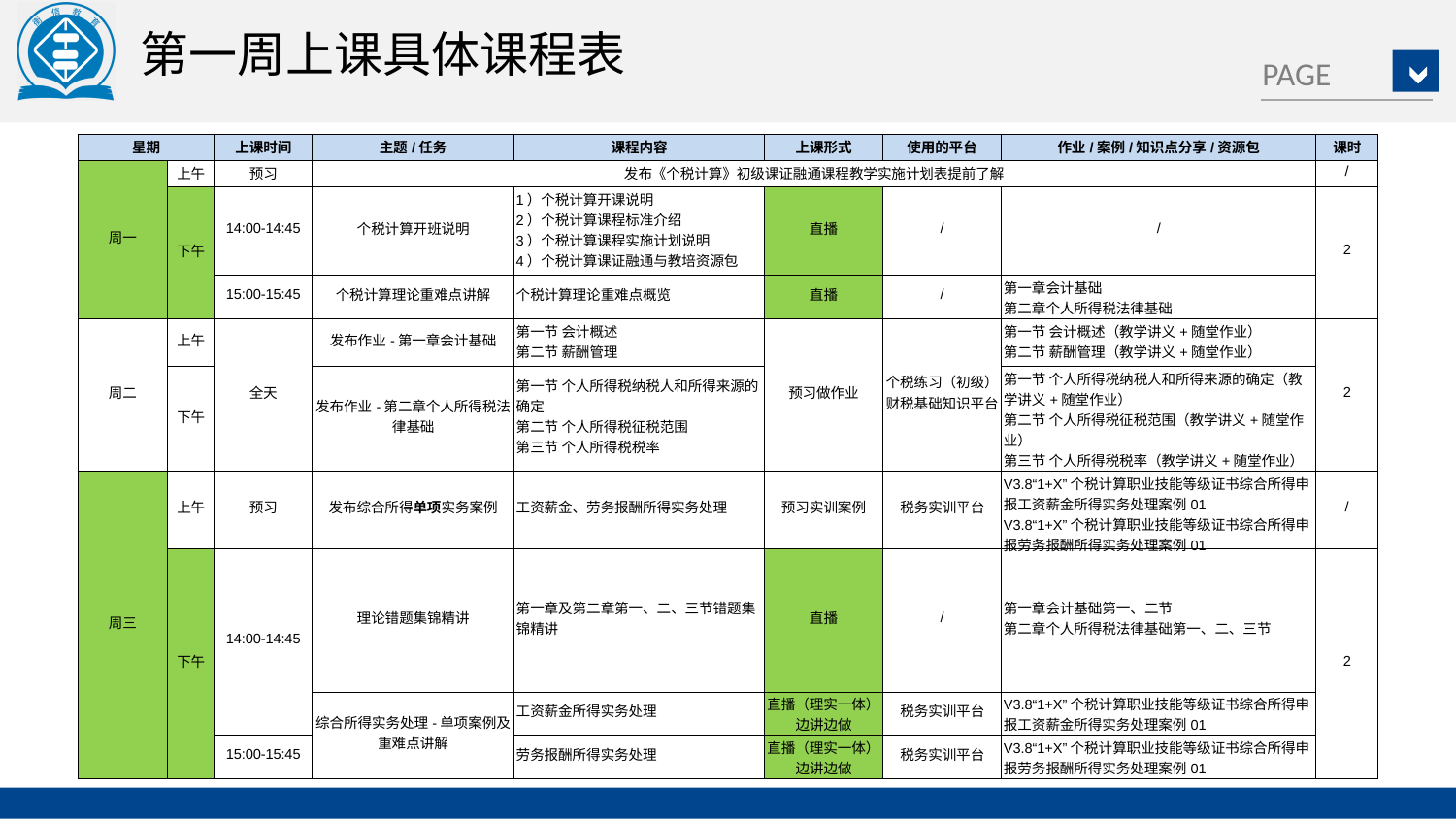

第一周上课具体课程表
31
| 星期 |  | 上课时间 | 主题/任务 | 课程内容 | 上课形式 | 使用的平台 | 作业/案例/知识点分享/资源包 | 课时 |
| --- | --- | --- | --- | --- | --- | --- | --- | --- |
| 周一 | 上午 | 预习 | 发布《个税计算》初级课证融通课程教学实施计划表提前了解 |  |  |  |  | / |
|  | 下午 | 14:00-14:45 | 个税计算开班说明 | 1）个税计算开课说明 2）个税计算课程标准介绍 3）个税计算课程实施计划说明 4）个税计算课证融通与教培资源包 | 直播 | / | / | 2 |
|  |  | 15:00-15:45 | 个税计算理论重难点讲解 | 个税计算理论重难点概览 | 直播 | / | 第一章会计基础 第二章个人所得税法律基础 |  |
| 周二 | 上午 | 全天 | 发布作业-第一章会计基础 | 第一节 会计概述 第二节 薪酬管理 | 预习做作业 | 个税练习（初级）财税基础知识平台 | 第一节 会计概述（教学讲义+随堂作业） 第二节 薪酬管理（教学讲义+随堂作业） | 2 |
|  | 下午 |  | 发布作业-第二章个人所得税法律基础 | 第一节 个人所得税纳税人和所得来源的确定 第二节 个人所得税征税范围 第三节 个人所得税税率 |  |  | 第一节 个人所得税纳税人和所得来源的确定（教学讲义+随堂作业） 第二节 个人所得税征税范围（教学讲义+随堂作业） 第三节 个人所得税税率（教学讲义+随堂作业） |  |
| 周三 | 上午 | 预习 | 发布综合所得单项实务案例 | 工资薪金、劳务报酬所得实务处理 | 预习实训案例 | 税务实训平台 | V3.8“1+X”个税计算职业技能等级证书综合所得申报工资薪金所得实务处理案例01 V3.8“1+X”个税计算职业技能等级证书综合所得申报劳务报酬所得实务处理案例01 | / |
|  | 下午 | 14:00-14:45 | 理论错题集锦精讲 | 第一章及第二章第一、二、三节错题集锦精讲 | 直播 | / | 第一章会计基础第一、二节 第二章个人所得税法律基础第一、二、三节 | 2 |
|  |  |  | 综合所得实务处理-单项案例及重难点讲解 | 工资薪金所得实务处理 | 直播（理实一体） 边讲边做 | 税务实训平台 | V3.8“1+X”个税计算职业技能等级证书综合所得申报工资薪金所得实务处理案例01 |  |
|  |  | 15:00-15:45 |  | 劳务报酬所得实务处理 | 直播（理实一体） 边讲边做 | 税务实训平台 | V3.8“1+X”个税计算职业技能等级证书综合所得申报劳务报酬所得实务处理案例01 |  |